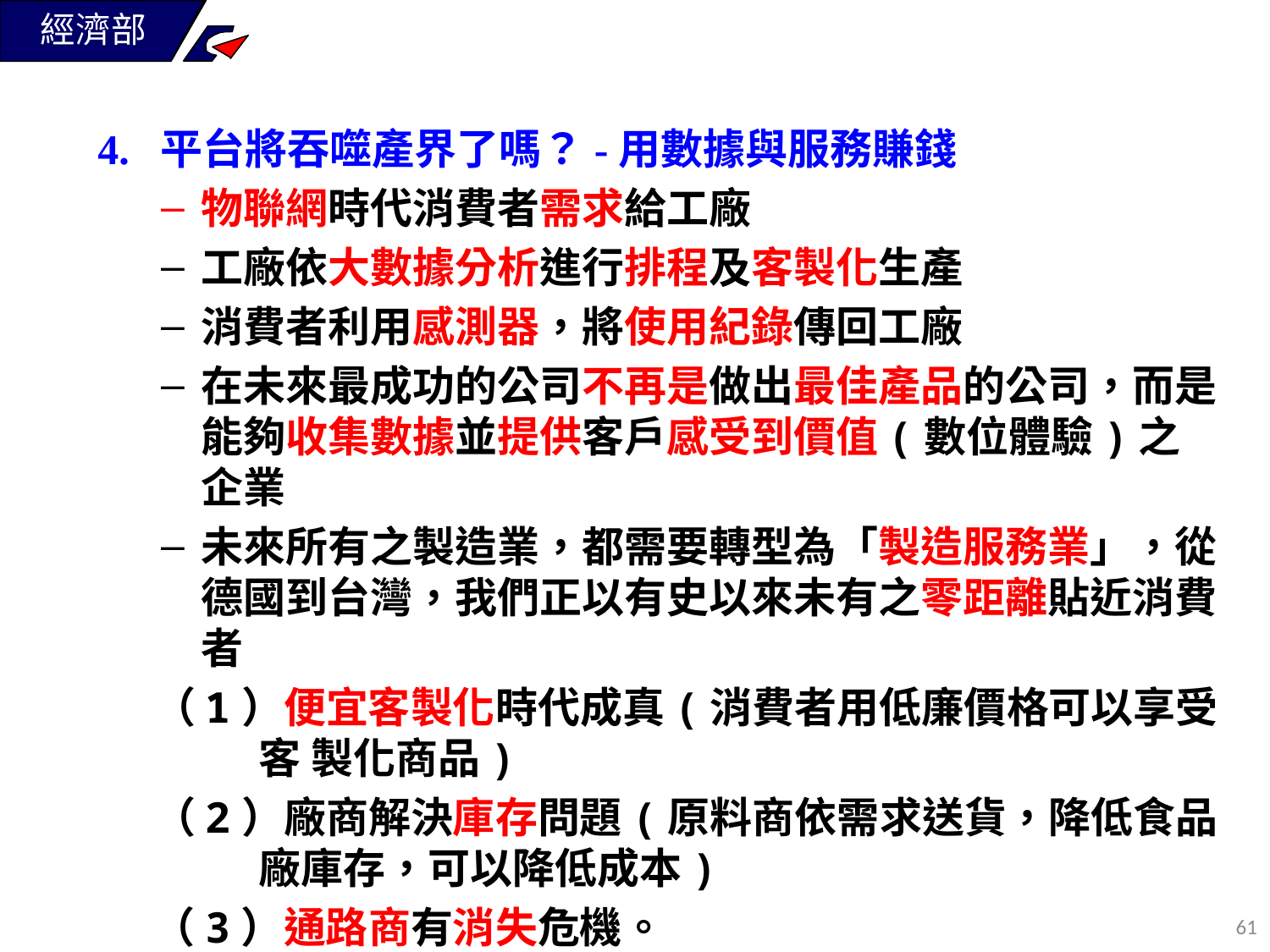

4.  平台將吞噬產界了嗎？-用數據與服務賺錢
物聯網時代消費者需求給工廠
工廠依大數據分析進行排程及客製化生產
消費者利用感測器，將使用紀錄傳回工廠
在未來最成功的公司不再是做出最佳產品的公司，而是能夠收集數據並提供客戶感受到價值(數位體驗)之企業
未來所有之製造業，都需要轉型為「製造服務業」，從德國到台灣，我們正以有史以來未有之零距離貼近消費者
（1）便宜客製化時代成真(消費者用低廉價格可以享受客 製化商品)
（2）廠商解決庫存問題(原料商依需求送貨，降低食品廠庫存，可以降低成本)
（3）通路商有消失危機。
61